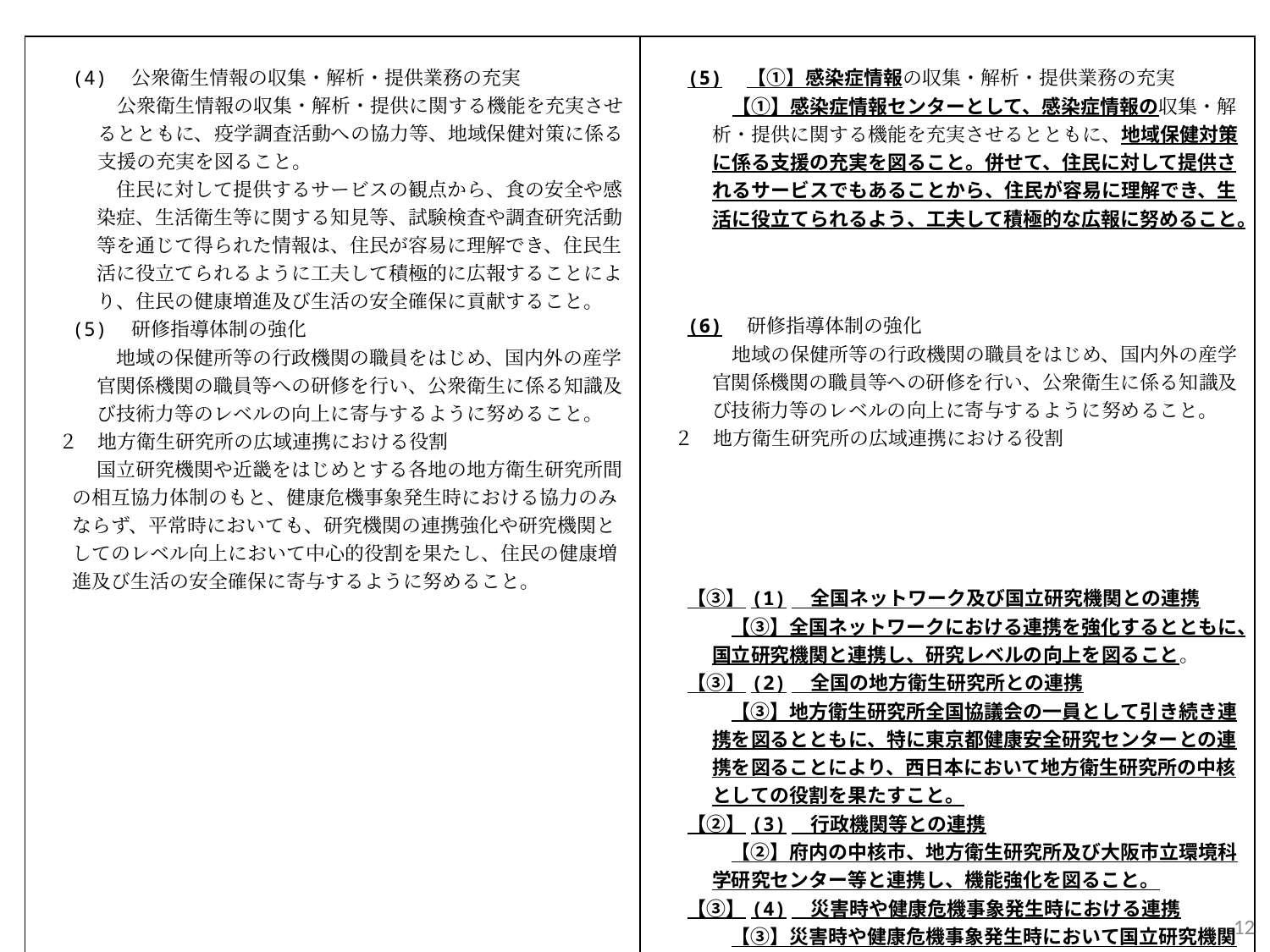

| (4)　公衆衛生情報の収集・解析・提供業務の充実 公衆衛生情報の収集・解析・提供に関する機能を充実させるとともに、疫学調査活動への協力等、地域保健対策に係る支援の充実を図ること。 　住民に対して提供するサービスの観点から、食の安全や感染症、生活衛生等に関する知見等、試験検査や調査研究活動等を通じて得られた情報は、住民が容易に理解でき、住民生活に役立てられるように工夫して積極的に広報することにより、住民の健康増進及び生活の安全確保に貢献すること。 (5)　研修指導体制の強化 　地域の保健所等の行政機関の職員をはじめ、国内外の産学官関係機関の職員等への研修を行い、公衆衛生に係る知識及び技術力等のレベルの向上に寄与するように努めること。 ２　地方衛生研究所の広域連携における役割 国立研究機関や近畿をはじめとする各地の地方衛生研究所間の相互協力体制のもと、健康危機事象発生時における協力のみならず、平常時においても、研究機関の連携強化や研究機関としてのレベル向上において中心的役割を果たし、住民の健康増進及び生活の安全確保に寄与するように努めること。 | (5)　【①】感染症情報の収集・解析・提供業務の充実 【①】感染症情報センターとして、感染症情報の収集・解析・提供に関する機能を充実させるとともに、地域保健対策に係る支援の充実を図ること。併せて、住民に対して提供されるサービスでもあることから、住民が容易に理解でき、生活に役立てられるよう、工夫して積極的な広報に努めること。 (6)　研修指導体制の強化 地域の保健所等の行政機関の職員をはじめ、国内外の産学官関係機関の職員等への研修を行い、公衆衛生に係る知識及び技術力等のレベルの向上に寄与するように努めること。 ２　地方衛生研究所の広域連携における役割 【③】(1)　全国ネットワーク及び国立研究機関との連携 　【③】全国ネットワークにおける連携を強化するとともに、国立研究機関と連携し、研究レベルの向上を図ること。 【③】(2)　全国の地方衛生研究所との連携 　【③】地方衛生研究所全国協議会の一員として引き続き連携を図るとともに、特に東京都健康安全研究センターとの連携を図ることにより、西日本において地方衛生研究所の中核としての役割を果たすこと。 【②】(3)　行政機関等との連携 　【②】府内の中核市、地方衛生研究所及び大阪市立環境科学研究センター等と連携し、機能強化を図ること。 【③】(4)　災害時や健康危機事象発生時における連携 　【③】災害時や健康危機事象発生時において国立研究機関や地方衛生研究所等と連携し、情報の共有化及び相互に協力を図ること。 |
| --- | --- |
12